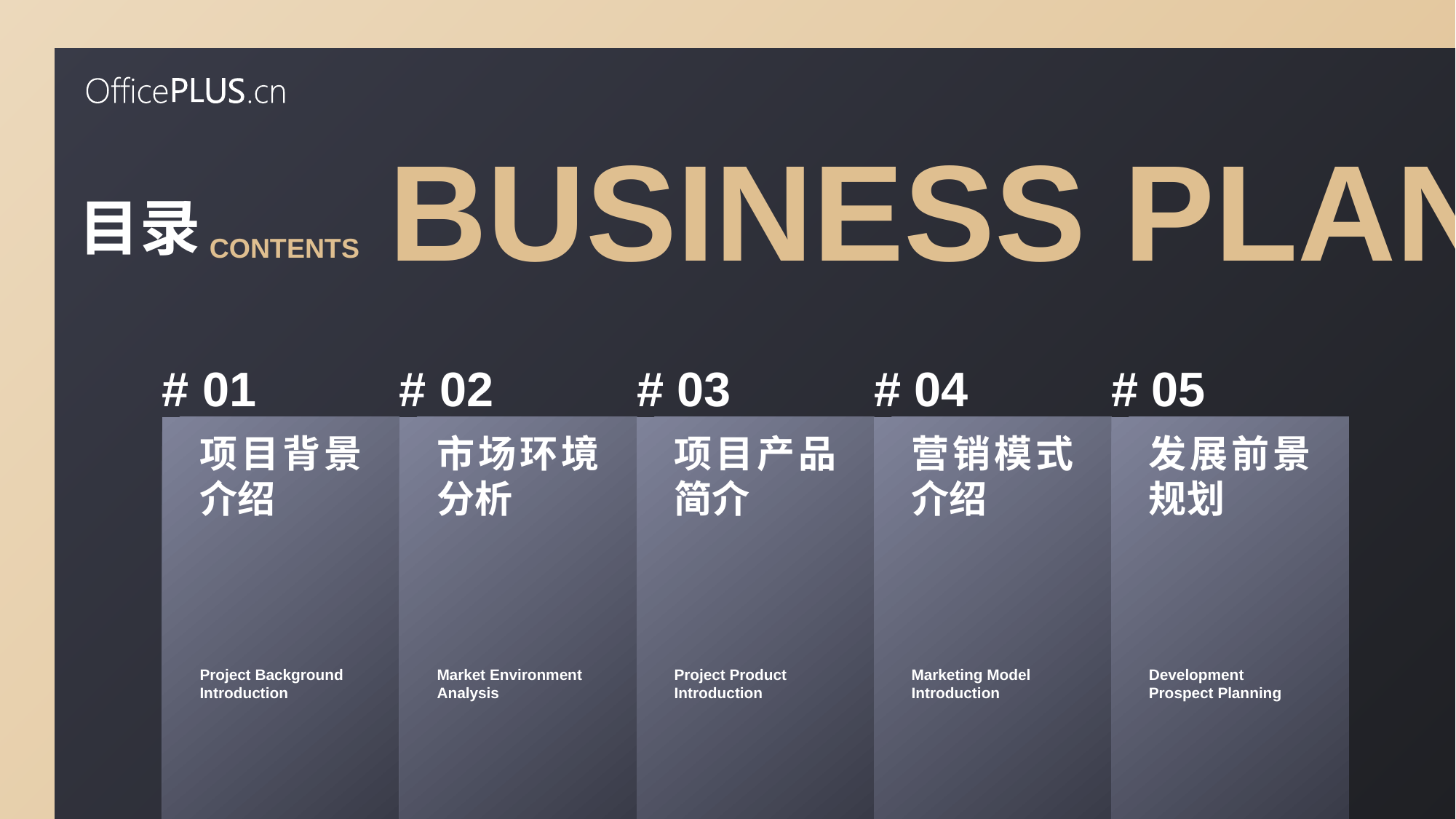

business plan
目录
CONTENTS
# 01
# 02
# 03
# 04
# 05

项目背景介绍
市场环境分析
项目产品简介
营销模式介绍
发展前景规划
Project Background Introduction
Market Environment Analysis
Project Product Introduction
Marketing Model Introduction
Development Prospect Planning